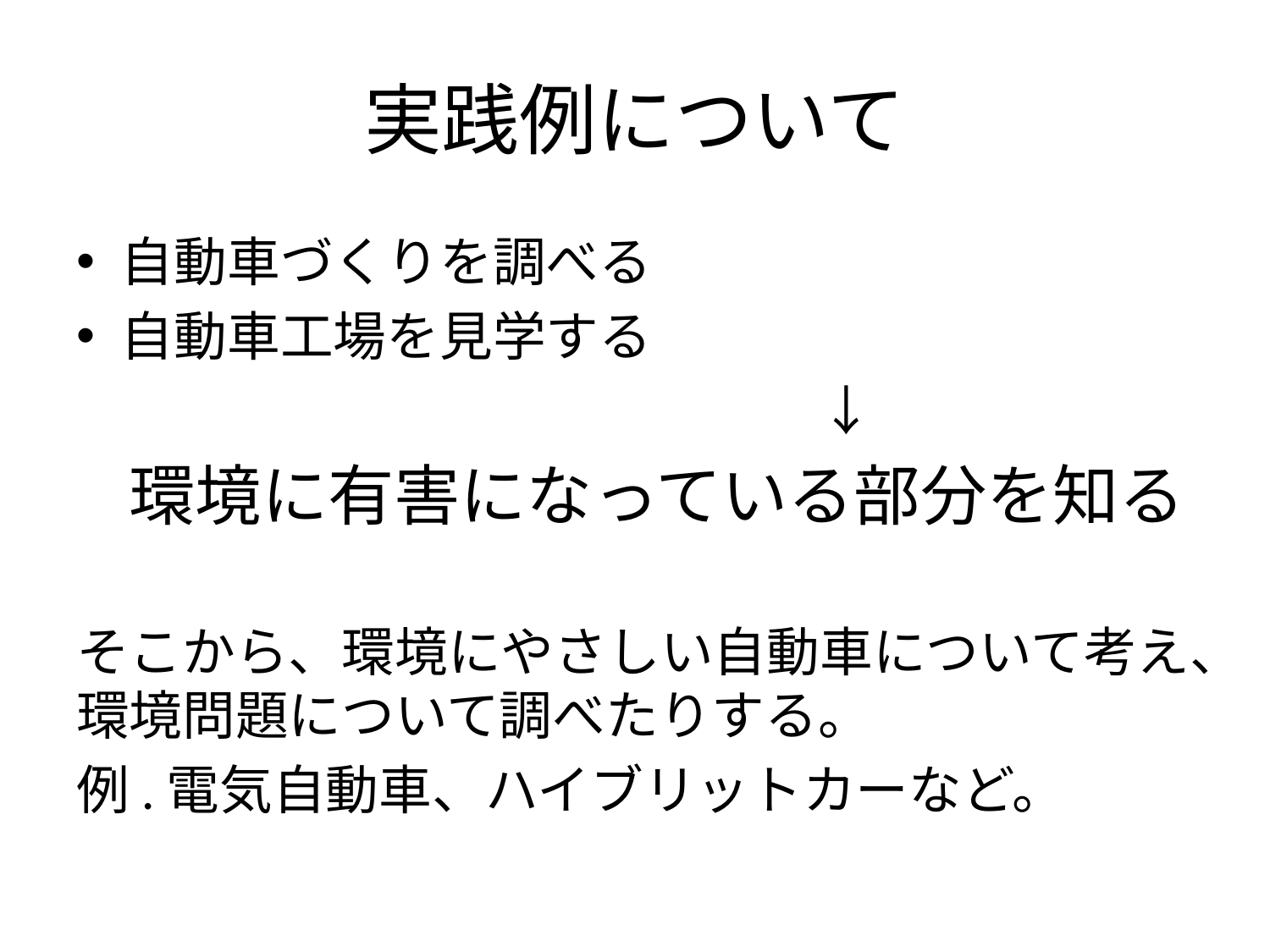

# 実践例について
自動車づくりを調べる
自動車工場を見学する
　　　　　　　　　　　　　　↓
　環境に有害になっている部分を知る

そこから、環境にやさしい自動車について考え、環境問題について調べたりする。
例.電気自動車、ハイブリットカーなど。